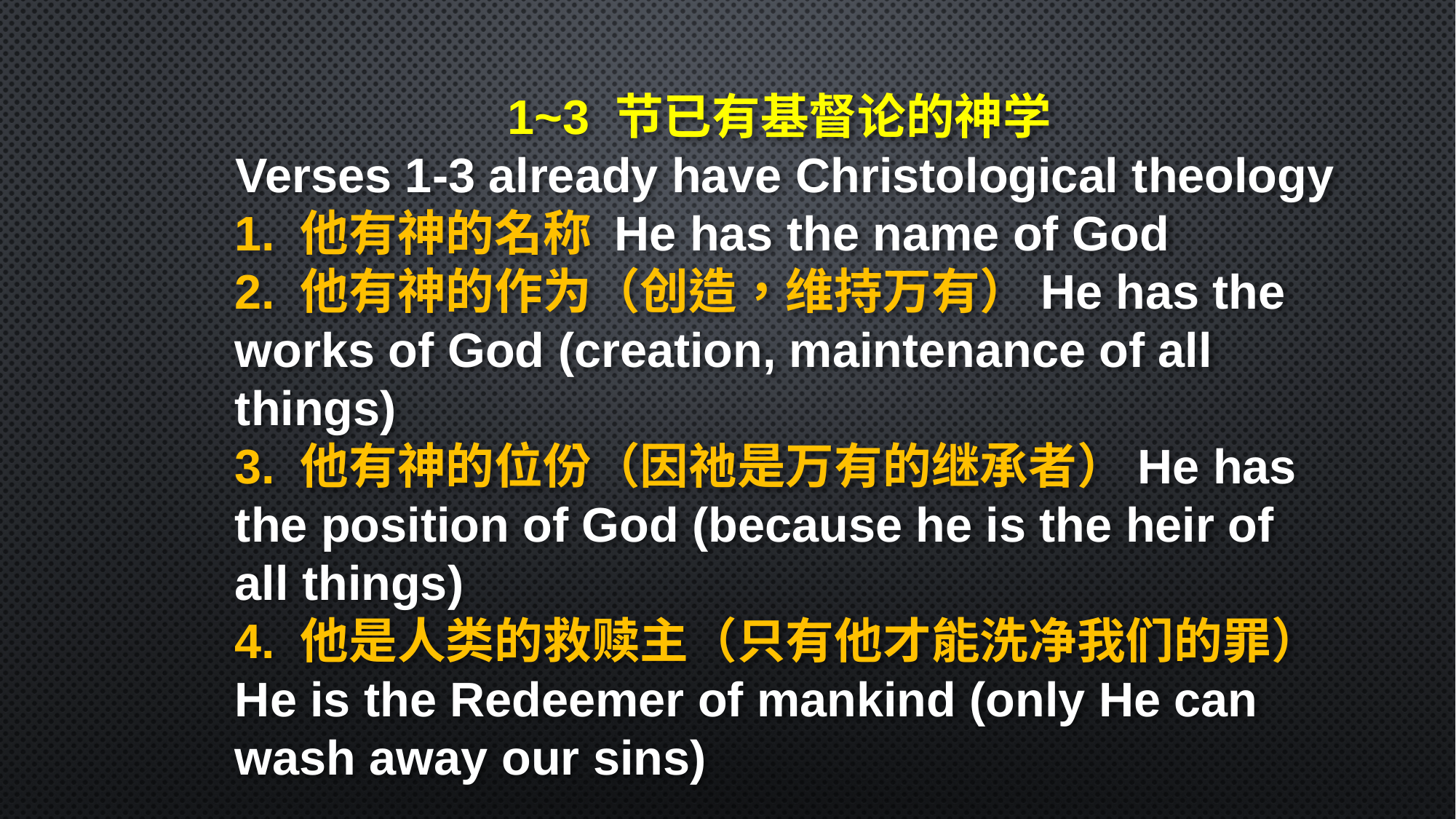

1~3 节已有基督论的神学
Verses 1-3 already have Christological theology
1. 他有神的名称 He has the name of God
2. 他有神的作为（创造，维持万有）He has the works of God (creation, maintenance of all things)
3. 他有神的位份（因祂是万有的继承者）He has the position of God (because he is the heir of all things)
4. 他是人类的救赎主（只有他才能洗净我们的罪）He is the Redeemer of mankind (only He can wash away our sins)